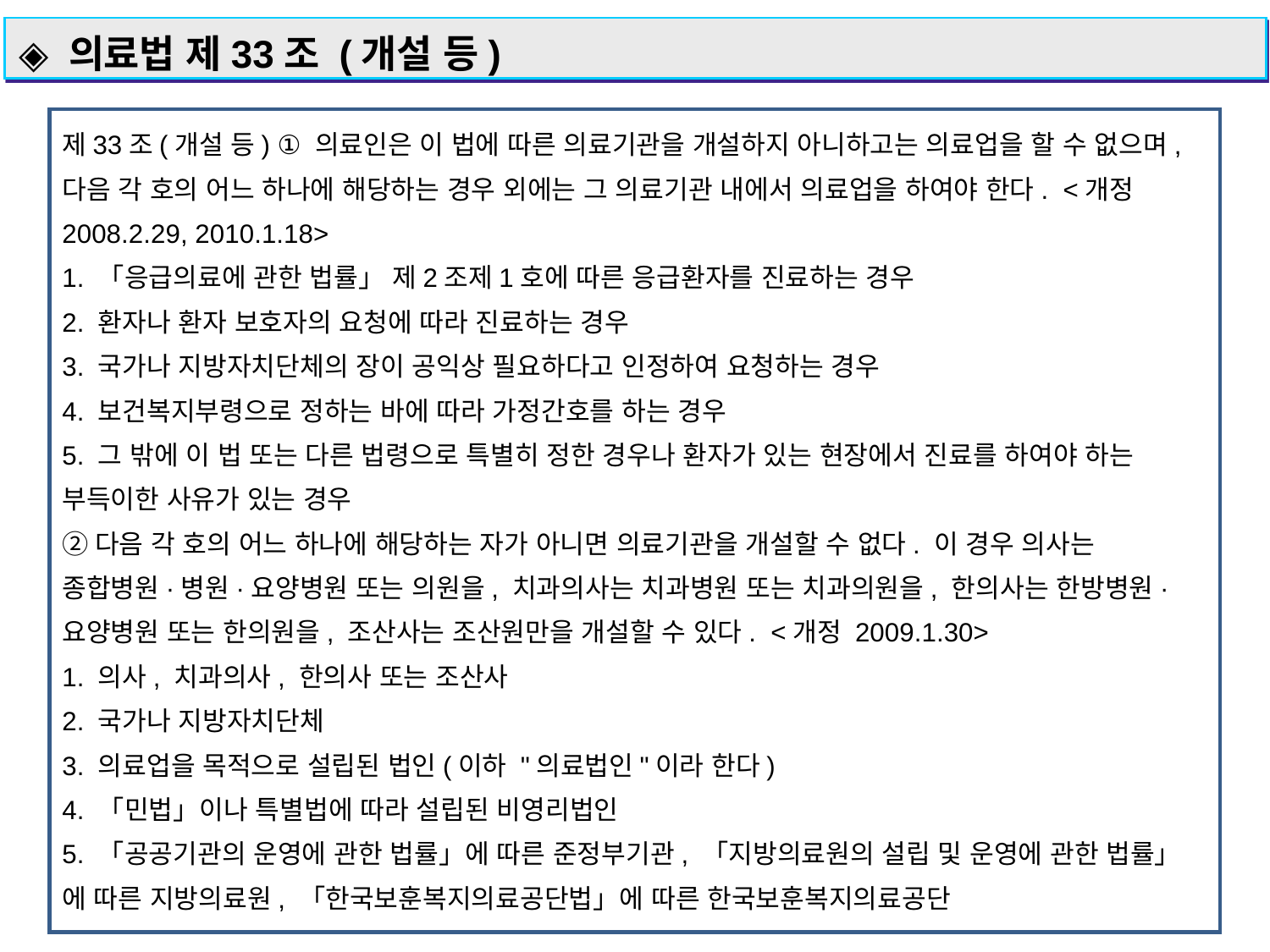

◈ 의료법 제33조 (개설 등)

제33조(개설 등) ① 의료인은 이 법에 따른 의료기관을 개설하지 아니하고는 의료업을 할 수 없으며, 다음 각 호의 어느 하나에 해당하는 경우 외에는 그 의료기관 내에서 의료업을 하여야 한다.  <개정 2008.2.29, 2010.1.18>
1. 「응급의료에 관한 법률」 제2조제1호에 따른 응급환자를 진료하는 경우
2. 환자나 환자 보호자의 요청에 따라 진료하는 경우
3. 국가나 지방자치단체의 장이 공익상 필요하다고 인정하여 요청하는 경우
4. 보건복지부령으로 정하는 바에 따라 가정간호를 하는 경우
5. 그 밖에 이 법 또는 다른 법령으로 특별히 정한 경우나 환자가 있는 현장에서 진료를 하여야 하는 부득이한 사유가 있는 경우
②다음 각 호의 어느 하나에 해당하는 자가 아니면 의료기관을 개설할 수 없다. 이 경우 의사는 종합병원·병원·요양병원 또는 의원을, 치과의사는 치과병원 또는 치과의원을, 한의사는 한방병원·요양병원 또는 한의원을, 조산사는 조산원만을 개설할 수 있다.  <개정 2009.1.30>
1. 의사, 치과의사, 한의사 또는 조산사
2. 국가나 지방자치단체
3. 의료업을 목적으로 설립된 법인(이하 "의료법인"이라 한다)
4. 「민법」이나 특별법에 따라 설립된 비영리법인
5. 「공공기관의 운영에 관한 법률」에 따른 준정부기관, 「지방의료원의 설립 및 운영에 관한 법률」에 따른 지방의료원, 「한국보훈복지의료공단법」에 따른 한국보훈복지의료공단